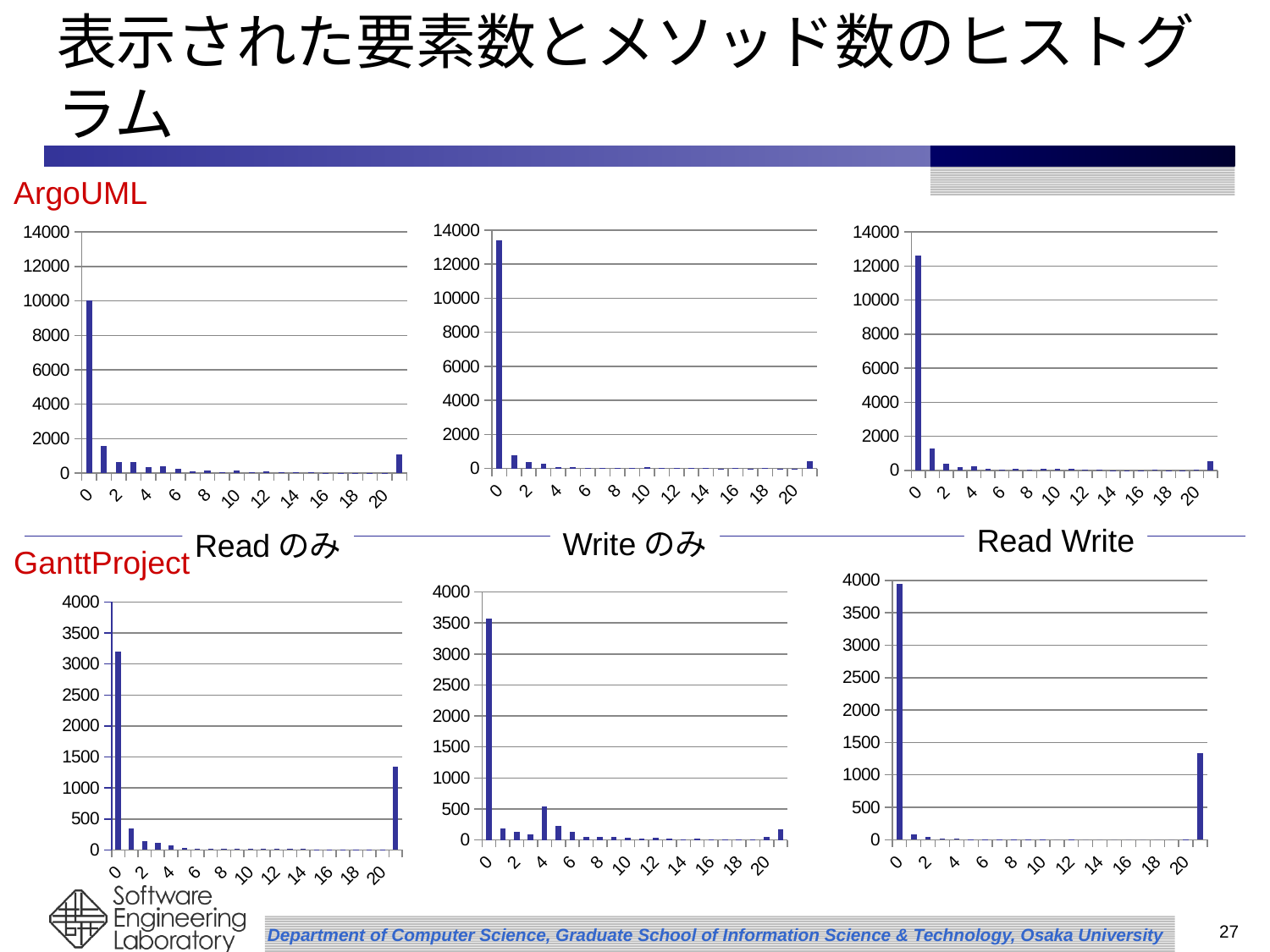

# 表示された要素数とメソッド数のヒストグラム
ArgoUML

### Chart

| Category |  |
|---|---|
| 0 | 13400.0 |
| 1 | 792.0 |
| 2 | 379.0 |
| 3 | 263.0 |
| 4 | 96.0 |
| 5 | 86.0 |
| 6 | 37.0 |
| 7 | 42.0 |
| 8 | 21.0 |
| 9 | 54.0 |
| 10 | 100.0 |
| 11 | 53.0 |
| 12 | 30.0 |
| 13 | 24.0 |
| 14 | 13.0 |
| 15 | 3.0 |
| 16 | 6.0 |
| 17 | 1.0 |
| 18 | 13.0 |
| 19 | 2.0 |
| 20 | 3.0 |
| 21以上 | 446.0 |

### Chart

| Category |  |
|---|---|
| 0 | 10020.0 |
| 1 | 1564.0 |
| 2 | 636.0 |
| 3 | 642.0 |
| 4 | 337.0 |
| 5 | 420.0 |
| 6 | 249.0 |
| 7 | 122.0 |
| 8 | 137.0 |
| 9 | 75.0 |
| 10 | 144.0 |
| 11 | 79.0 |
| 12 | 87.0 |
| 13 | 39.0 |
| 14 | 43.0 |
| 15 | 64.0 |
| 16 | 17.0 |
| 17 | 15.0 |
| 18 | 10.0 |
| 19 | 27.0 |
| 20 | 28.0 |
| 21以上 | 1109.0 |

### Chart

| Category |  |
|---|---|
| 0 | 12605.0 |
| 1 | 1298.0 |
| 2 | 388.0 |
| 3 | 186.0 |
| 4 | 249.0 |
| 5 | 103.0 |
| 6 | 61.0 |
| 7 | 63.0 |
| 8 | 42.0 |
| 9 | 74.0 |
| 10 | 66.0 |
| 11 | 96.0 |
| 12 | 25.0 |
| 13 | 21.0 |
| 14 | 8.0 |
| 15 | 10.0 |
| 16 | 5.0 |
| 17 | 12.0 |
| 18 | 8.0 |
| 19 | 8.0 |
| 20 | 15.0 |
| 21以上 | 521.0 |
Read Write
Writeのみ
Readのみ
GanttProject

### Chart

| Category |  |
|---|---|
| 0 | 3941.0 |
| 1 | 87.0 |
| 2 | 40.0 |
| 3 | 16.0 |
| 4 | 11.0 |
| 5 | 8.0 |
| 6 | 6.0 |
| 7 | 4.0 |
| 8 | 2.0 |
| 9 | 1.0 |
| 10 | 3.0 |
| 11 | 0.0 |
| 12 | 1.0 |
| 13 | 0.0 |
| 14 | 0.0 |
| 15 | 0.0 |
| 16 | 0.0 |
| 17 | 0.0 |
| 18 | 0.0 |
| 19 | 0.0 |
| 20 | 1.0 |
| 21以上 | 1338.0 |

### Chart

| Category |  |
|---|---|
| 0 | 3574.0 |
| 1 | 191.0 |
| 2 | 137.0 |
| 3 | 92.0 |
| 4 | 543.0 |
| 5 | 227.0 |
| 6 | 128.0 |
| 7 | 53.0 |
| 8 | 52.0 |
| 9 | 42.0 |
| 10 | 36.0 |
| 11 | 28.0 |
| 12 | 39.0 |
| 13 | 23.0 |
| 14 | 11.0 |
| 15 | 25.0 |
| 16 | 10.0 |
| 17 | 14.0 |
| 18 | 4.0 |
| 19 | 9.0 |
| 20 | 54.0 |
| 21以上 | 167.0 |

### Chart

| Category |  |
|---|---|
| 0 | 3198.0 |
| 1 | 345.0 |
| 2 | 148.0 |
| 3 | 120.0 |
| 4 | 69.0 |
| 5 | 37.0 |
| 6 | 24.0 |
| 7 | 23.0 |
| 8 | 20.0 |
| 9 | 24.0 |
| 10 | 18.0 |
| 11 | 15.0 |
| 12 | 20.0 |
| 13 | 17.0 |
| 14 | 16.0 |
| 15 | 2.0 |
| 16 | 5.0 |
| 17 | 4.0 |
| 18 | 3.0 |
| 19 | 2.0 |
| 20 | 2.0 |
| 21以上 | 1347.0 |
27